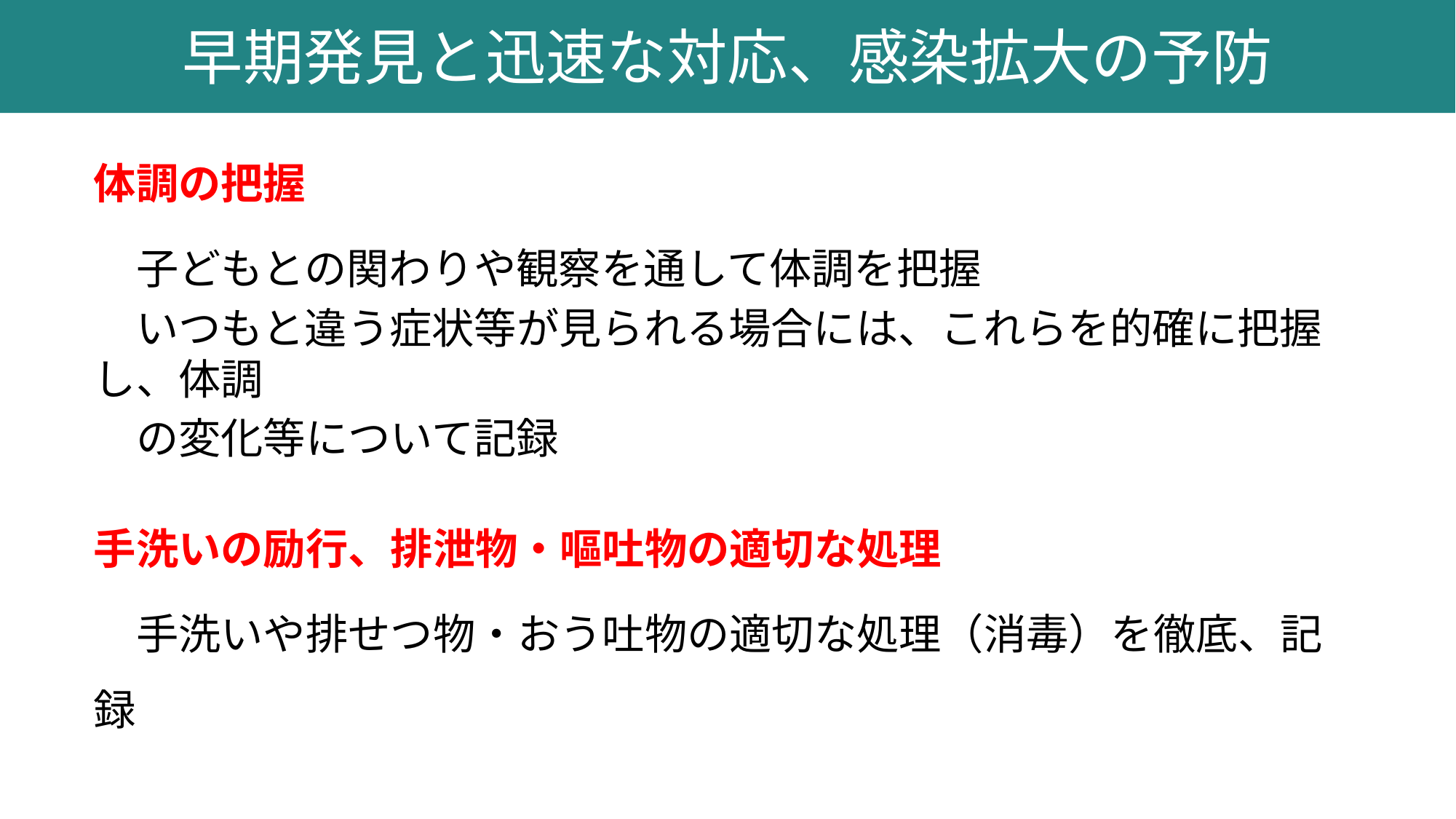

早期発見と迅速な対応、感染拡大の予防
体調の把握
　子どもとの関わりや観察を通して体調を把握
　いつもと違う症状等が見られる場合には、これらを的確に把握し、体調
　の変化等について記録
手洗いの励行、排泄物・嘔吐物の適切な処理
　手洗いや排せつ物・おう吐物の適切な処理（消毒）を徹底、記録